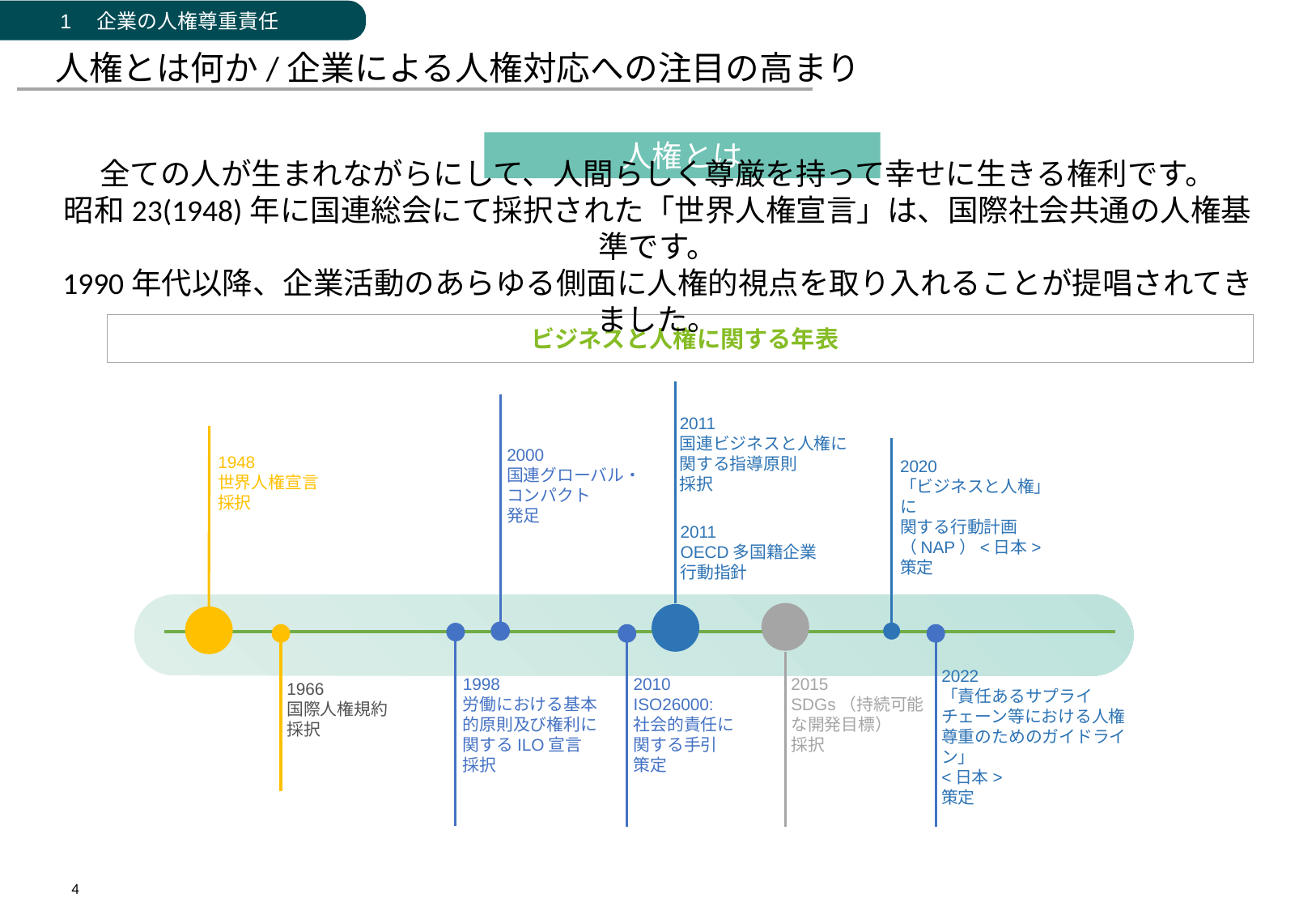

1　企業の人権尊重責任
# 人権とは何か/企業による人権対応への注目の高まり
人権とは
全ての人が生まれながらにして、人間らしく尊厳を持って幸せに生きる権利です。
昭和23(1948)年に国連総会にて採択された「世界人権宣言」は、国際社会共通の人権基準です。
1990年代以降、企業活動のあらゆる側面に人権的視点を取り入れることが提唱されてきました。
ビジネスと人権に関する年表

2011
国連ビジネスと人権に関する指導原則
採択

2000
国連グローバル・
コンパクト
発足
1948
世界人権宣言
採択
2020
「ビジネスと人権」に
関する行動計画（NAP）<日本>
策定
2011
OECD多国籍企業
行動指針

1998
労働における基本的原則及び権利に関するILO宣言
採択
2010
ISO26000:
社会的責任に関する手引
策定
2015
SDGs（持続可能な開発目標）
採択
2022
「責任あるサプライチェーン等における人権尊重のためのガイドライン」
<日本>
策定
1966
国際人権規約
採択
4